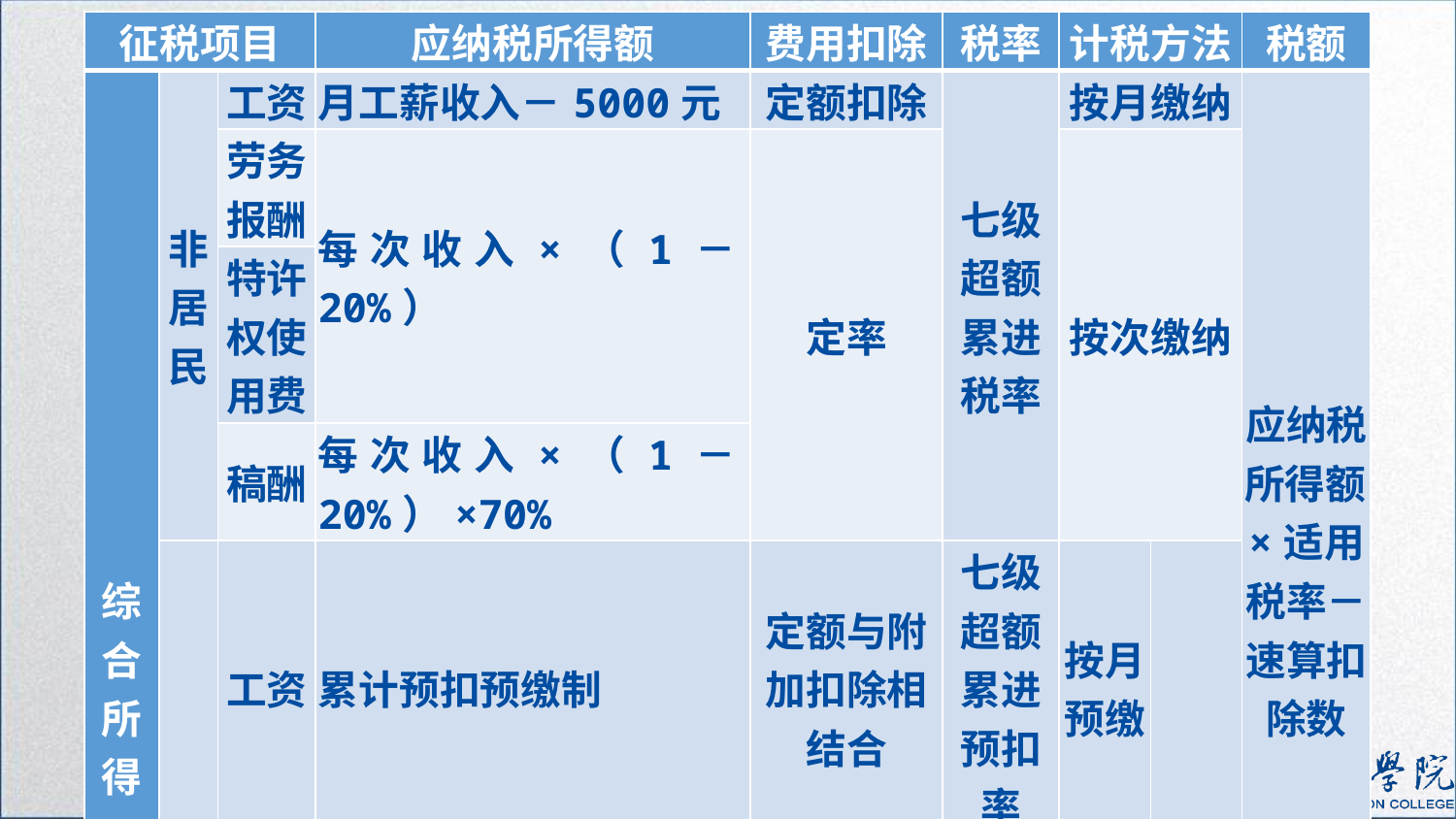

| 征税项目 |  |  | 应纳税所得额 | 费用扣除 | 税率 | 计税方法 |  | 税额 |
| --- | --- | --- | --- | --- | --- | --- | --- | --- |
| 综合所得 | 非居民 | 工资 | 月工薪收入－5000元 | 定额扣除 | 七级超额累进税率 | 按月缴纳 |  | 应纳税所得额×适用税率－速算扣除数 |
|  |  | 劳务报酬 | 每次收入×（1－20%） | 定率 |  | 按次缴纳 |  |  |
|  |  | 特许权使用费 |  |  |  |  |  |  |
|  |  | 稿酬 | 每次收入×（1－20%）×70% |  |  |  |  |  |
|  | 居民 | 工资 | 累计预扣预缴制 | 定额与附加扣除相结合 | 七级超额累进预扣率 | 按月预缴 | 年终汇算清缴 |  |
|  |  | 劳务报酬 | 每次收入＜4000＝每次收入额－800元 每次收入≥4000＝每次收入额×（1－20%） 【注意】稿酬所得按70%计算 | 定额与定率相结合 | 三级额累进预扣率 | 按次预缴 |  |  |
|  |  | 特许权使用费 |  |  | 20%比例预扣率 |  |  | 应纳税所得额×20% |
|  |  | 稿酬 |  |  |  |  |  |  |
| 经营所得 |  |  | 全年收入总额－成本－费用－损失 【注意】业主的实发工资不得扣除 | 限额内据实扣除 | 五级超额累进税率 | 按年计征 |  | 应纳税所得额×适用税率－速算扣除数 |
| 财产租赁 |  |  | ⑴每次（月）收入额＜4000元＝每次收入额－800元 ⑵每次收入额≥4000元＝每次收入额×（1－20%） 【注意】修缮费用每月以800元为限 | 定额、定率相结合 | 20%比例税率 | 按次纳税 |  | 应纳税所得额×20% |
| 财产转让 |  |  | 收入全额－原值－合理费用 | 限额内据实扣除 |  |  |  |  |
| 利息、股息、红利、偶然 |  |  | 按收入总额计税，不扣费用 | 无 |  |  |  |  |
| 全年一次性奖金 （选择不并入综合所得） |  |  | 找税率：全年一次性奖金÷12→查税率表 算税额：全年一次性奖金×税率－速算扣除数 【记忆提示】先除“12”找税率，再用“全额”来计算 |  |  |  |  |  |
253